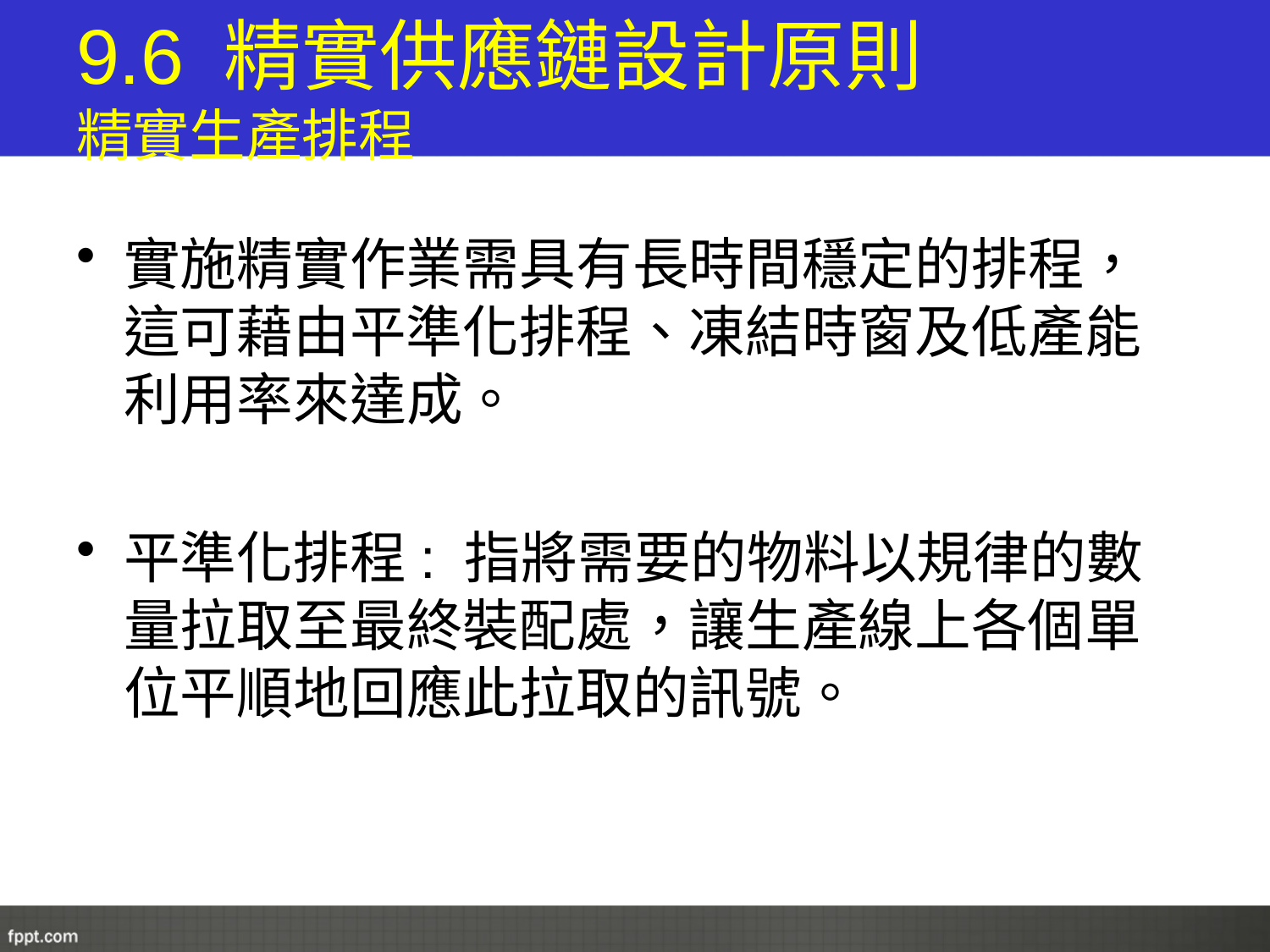

# 9.6 精實供應鏈設計原則 精實生產排程
實施精實作業需具有長時間穩定的排程，這可藉由平準化排程、凍結時窗及低產能利用率來達成。

平準化排程: 指將需要的物料以規律的數量拉取至最終裝配處，讓生產線上各個單位平順地回應此拉取的訊號。